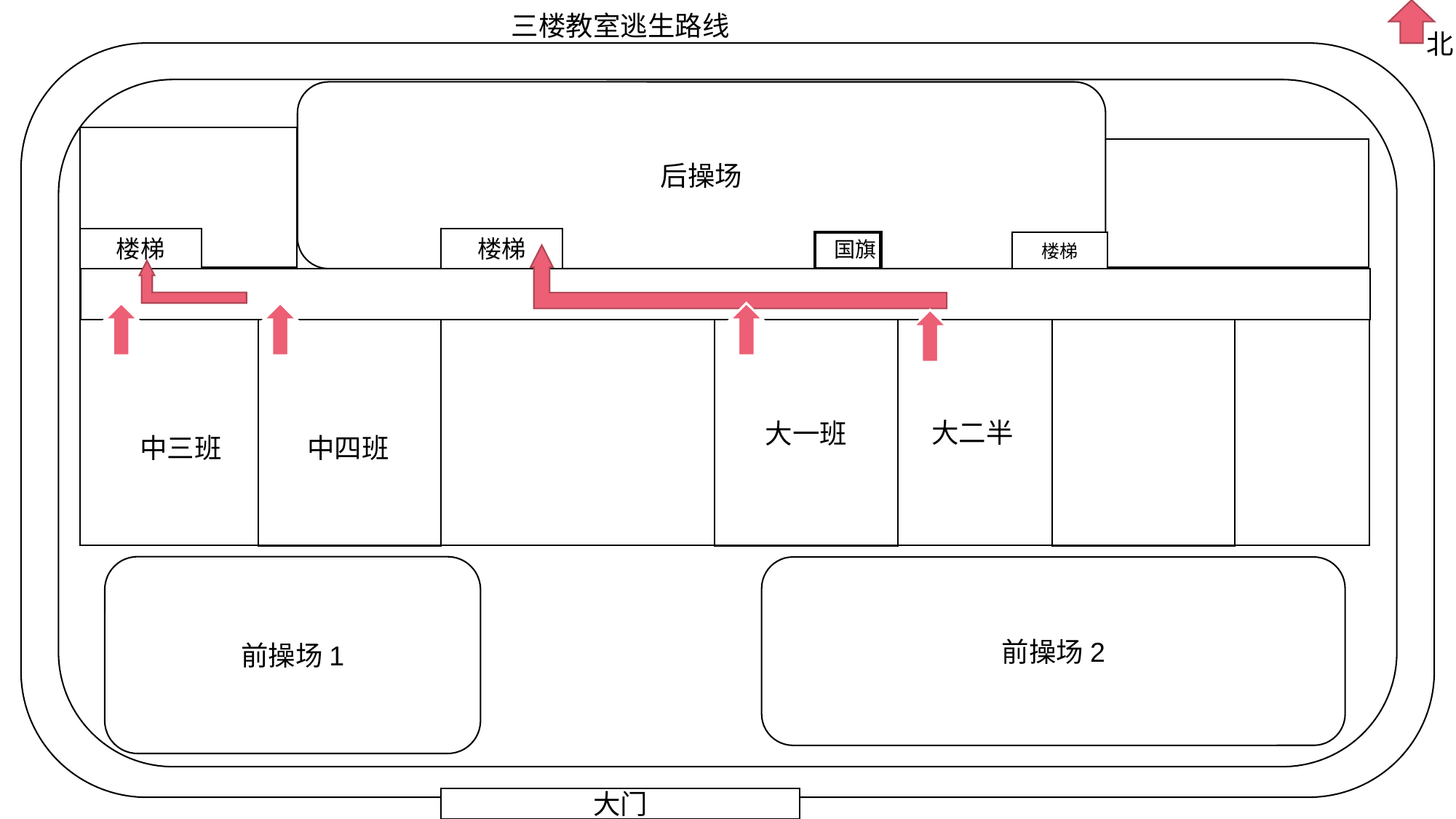

三楼教室逃生路线
北

后操场

楼梯
楼梯
国旗

楼梯

大一班

大二半
中四班
中三班
前操场1
前操场2
大门